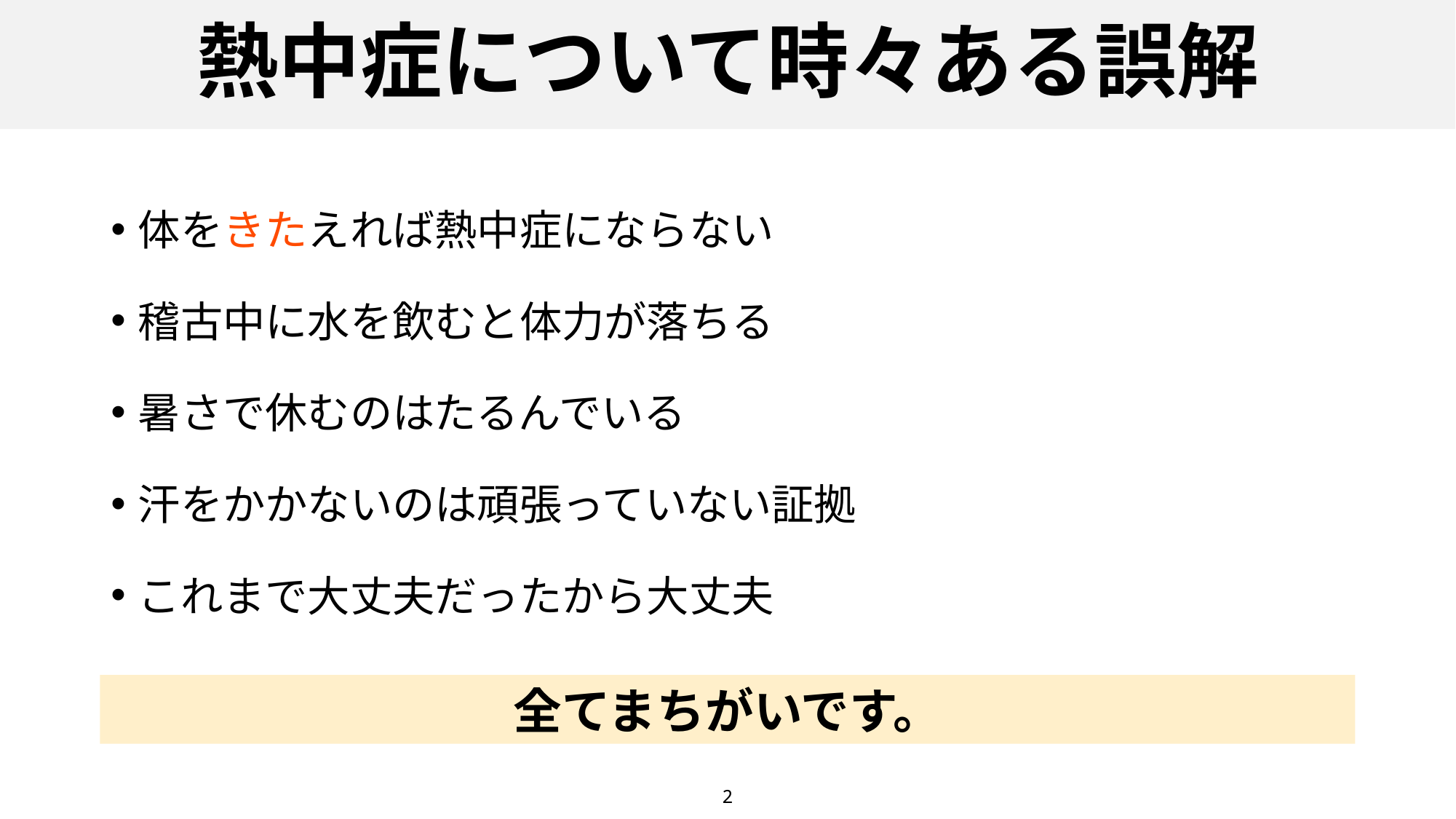

# 熱中症について時々ある誤解
体をきたえれば熱中症にならない
稽古中に水を飲むと体力が落ちる
暑さで休むのはたるんでいる
汗をかかないのは頑張っていない証拠
これまで大丈夫だったから大丈夫
全てまちがいです。
2